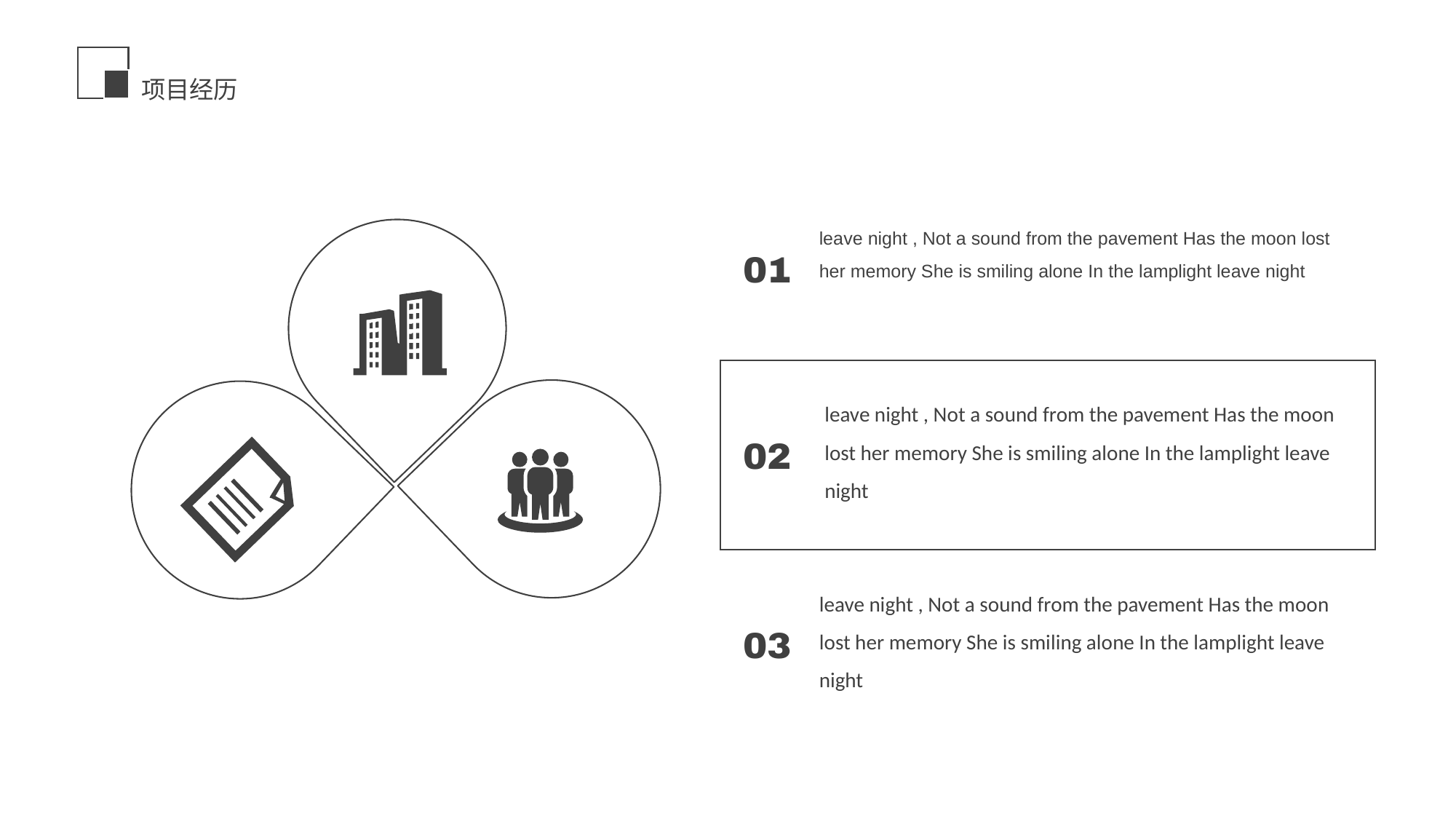

项目经历
leave night , Not a sound from the pavement Has the moon lost her memory She is smiling alone In the lamplight leave night
01

leave night , Not a sound from the pavement Has the moon lost her memory She is smiling alone In the lamplight leave night
02
leave night , Not a sound from the pavement Has the moon lost her memory She is smiling alone In the lamplight leave night
03